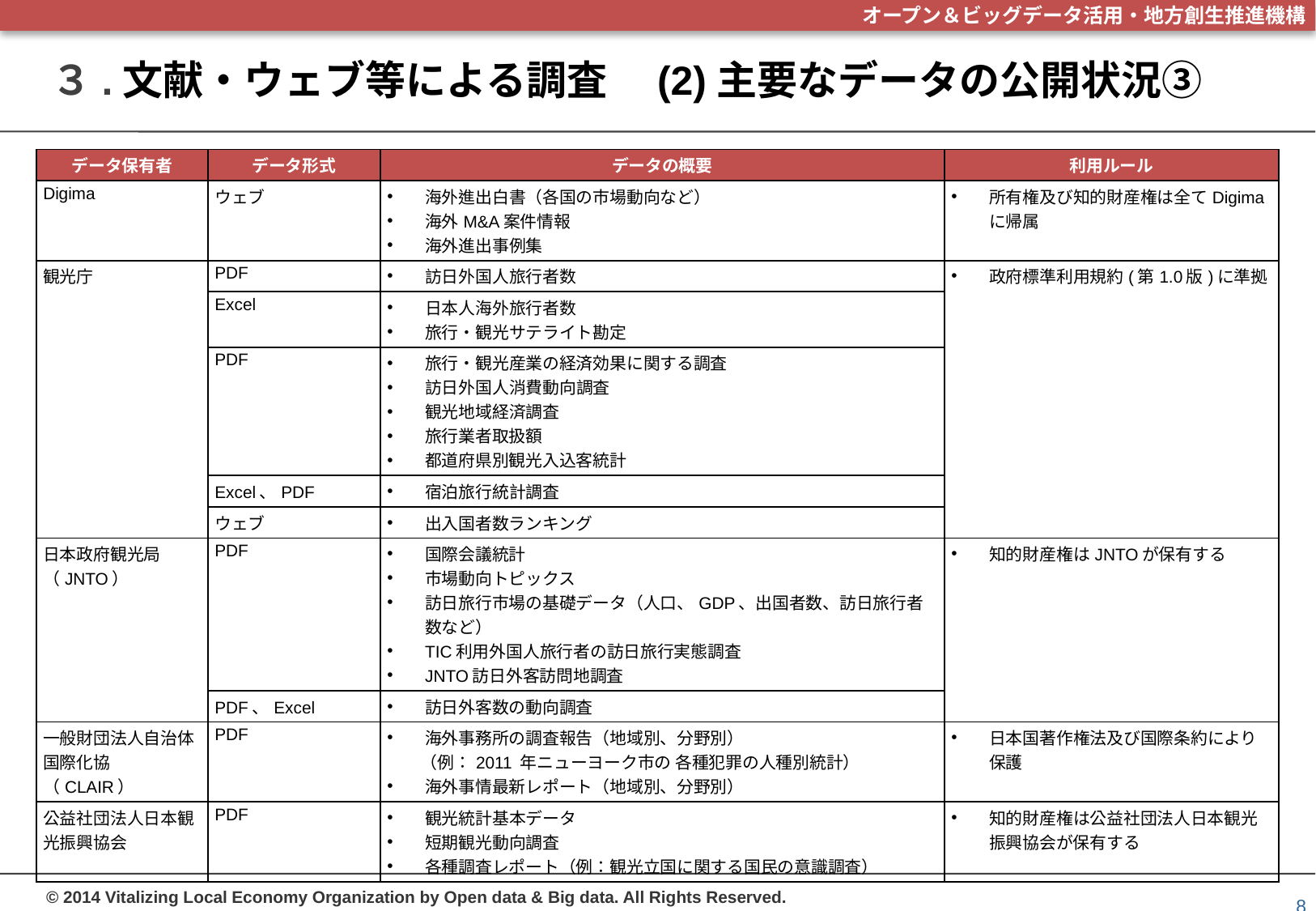

# ３.文献・ウェブ等による調査　(2)主要なデータの公開状況③
| データ保有者 | データ形式 | データの概要 | 利用ルール |
| --- | --- | --- | --- |
| Digima | ウェブ | 海外進出白書（各国の市場動向など） 海外M&A案件情報 海外進出事例集 | 所有権及び知的財産権は全てDigimaに帰属 |
| 観光庁 | PDF | 訪日外国人旅行者数 | 政府標準利用規約(第1.0版)に準拠 |
|  | Excel | 日本人海外旅行者数 旅行・観光サテライト勘定 |  |
|  | PDF | 旅行・観光産業の経済効果に関する調査 訪日外国人消費動向調査 観光地域経済調査 旅行業者取扱額 都道府県別観光入込客統計 |  |
|  | Excel、PDF | 宿泊旅行統計調査 |  |
|  | ウェブ | 出入国者数ランキング |  |
| 日本政府観光局（JNTO） | PDF | 国際会議統計 市場動向トピックス 訪日旅行市場の基礎データ（人口、GDP、出国者数、訪日旅行者数など） TIC利用外国人旅行者の訪日旅行実態調査 JNTO訪日外客訪問地調査 | 知的財産権はJNTOが保有する |
|  | PDF、Excel | 訪日外客数の動向調査 |  |
| 一般財団法人自治体国際化協（CLAIR） | PDF | 海外事務所の調査報告（地域別、分野別） 　　（例：2011 年ニューヨーク市の 各種犯罪の人種別統計） 海外事情最新レポート（地域別、分野別） | 日本国著作権法及び国際条約により保護 |
| 公益社団法人日本観光振興協会 | PDF | 観光統計基本データ 短期観光動向調査 各種調査レポート（例：観光立国に関する国民の意識調査） | 知的財産権は公益社団法人日本観光振興協会が保有する |
8